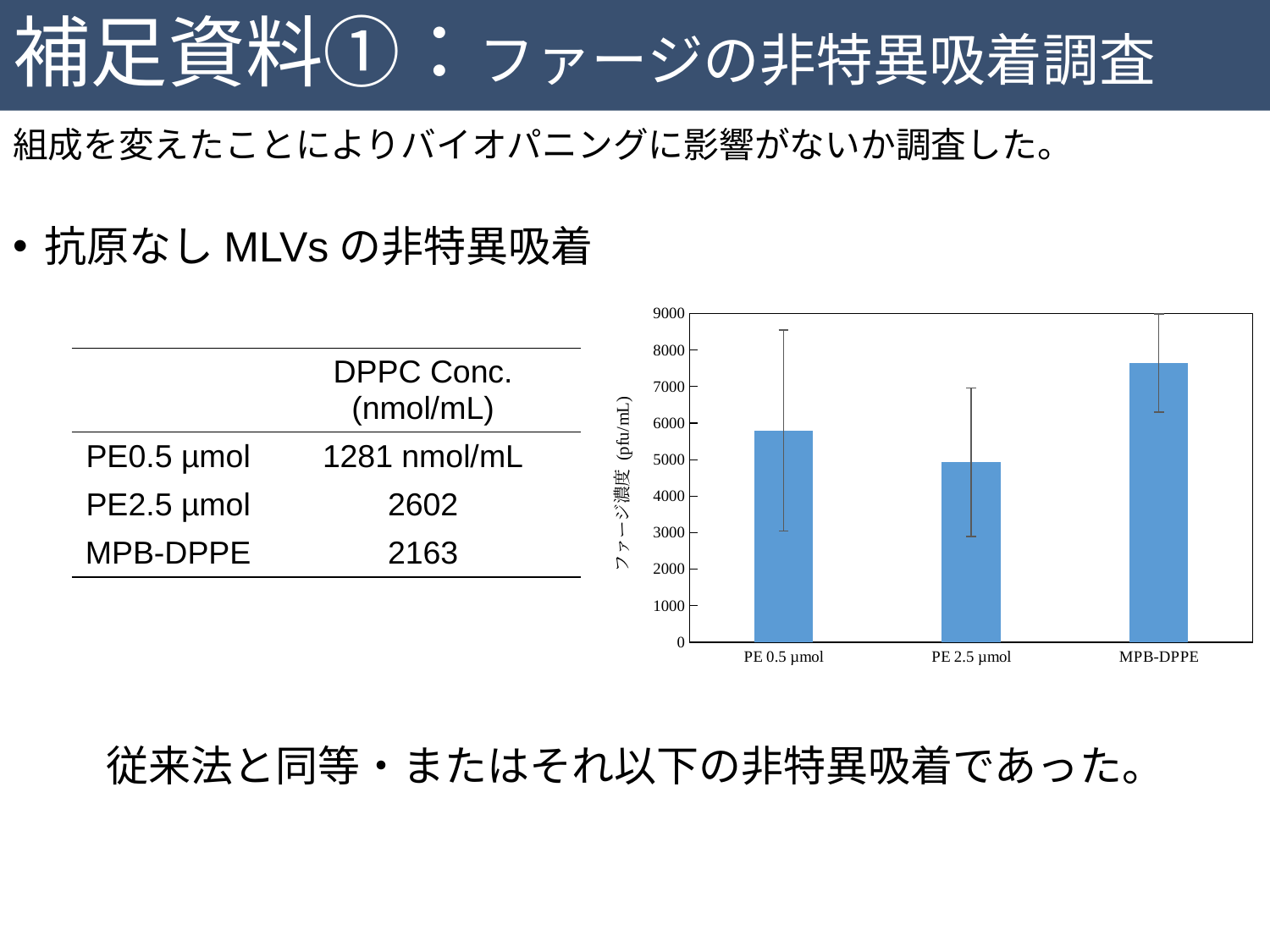

# 補足資料①：ファージの非特異吸着調査
組成を変えたことによりバイオパニングに影響がないか調査した。
抗原なしMLVsの非特異吸着

### Chart

| Category | ave |
|---|---|
| PE 0.5 µmol | 5796.666666666666 |
| PE 2.5 µmol | 4929.166666666666 |
| MPB-DPPE | 7643.333333333332 |
|  | DPPC Conc. (nmol/mL) |
| --- | --- |
| PE0.5 µmol | 1281 nmol/mL |
| PE2.5 µmol | 2602 |
| MPB-DPPE | 2163 |
従来法と同等・またはそれ以下の非特異吸着であった。